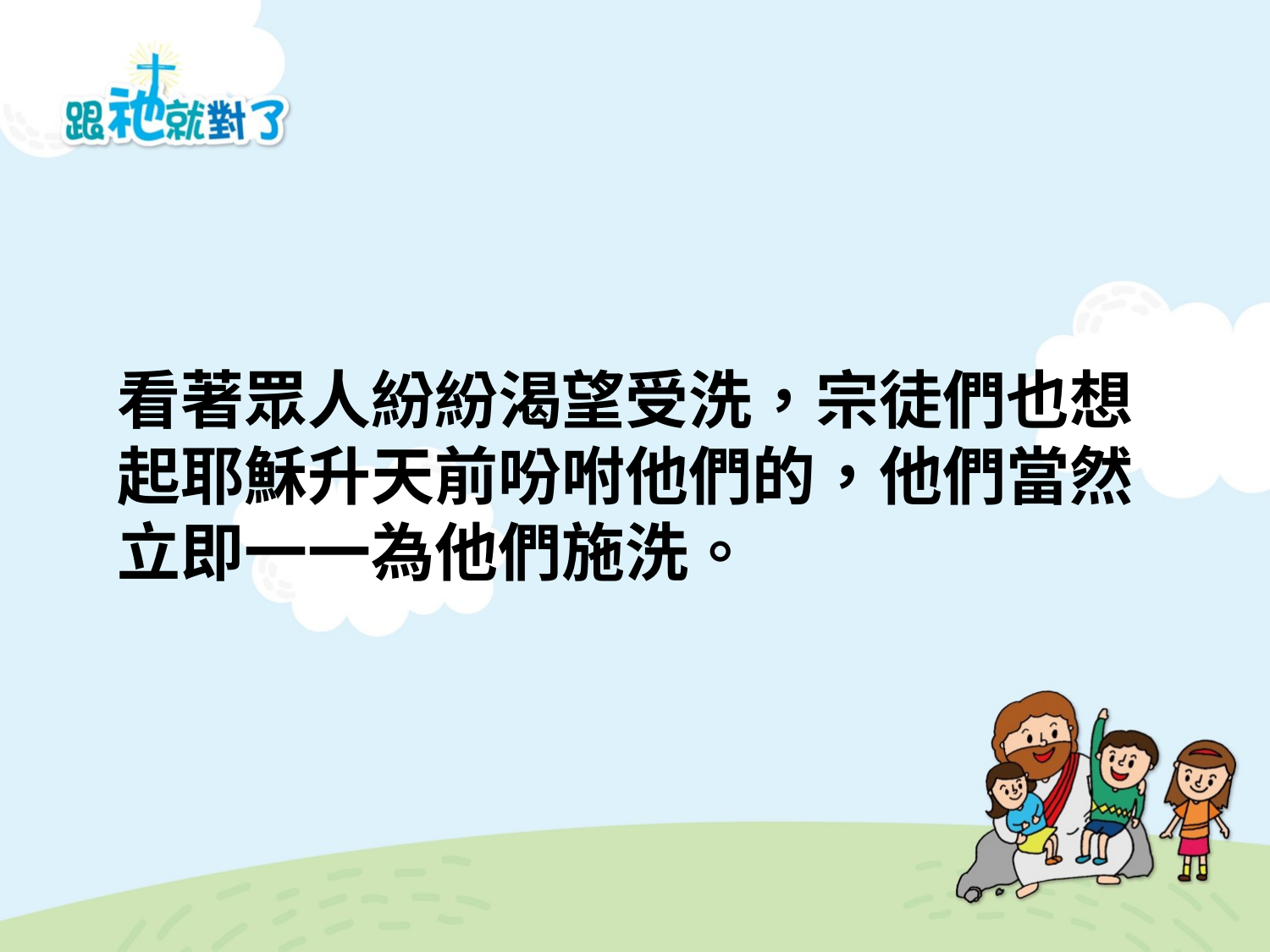

看著眾人紛紛渴望受洗，宗徒們也想起耶穌升天前吩咐他們的，他們當然立即一一為他們施洗。